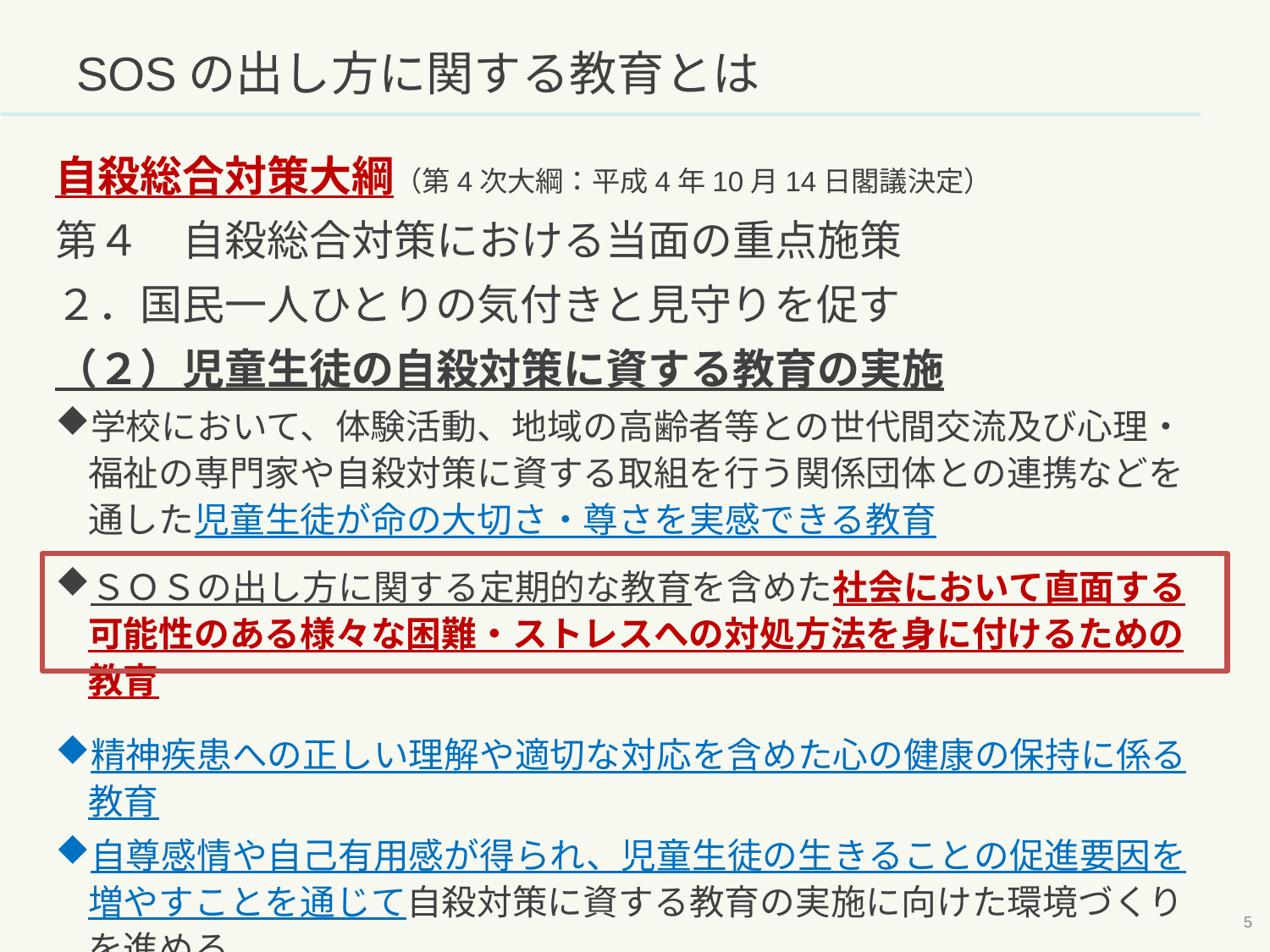

# SOSの出し方に関する教育とは
自殺総合対策大綱（第4次大綱：平成4年10月14日閣議決定）
第４　自殺総合対策における当面の重点施策
２．国民一人ひとりの気付きと見守りを促す
（２）児童生徒の自殺対策に資する教育の実施
学校において、体験活動、地域の高齢者等との世代間交流及び心理・福祉の専門家や自殺対策に資する取組を行う関係団体との連携などを通した児童生徒が命の大切さ・尊さを実感できる教育
ＳＯＳの出し方に関する定期的な教育を含めた社会において直面する可能性のある様々な困難・ストレスへの対処方法を身に付けるための教育
精神疾患への正しい理解や適切な対応を含めた心の健康の保持に係る教育
自尊感情や自己有用感が得られ、児童生徒の生きることの促進要因を増やすことを通じて自殺対策に資する教育の実施に向けた環境づくりを進める。
【文部科学省】

5